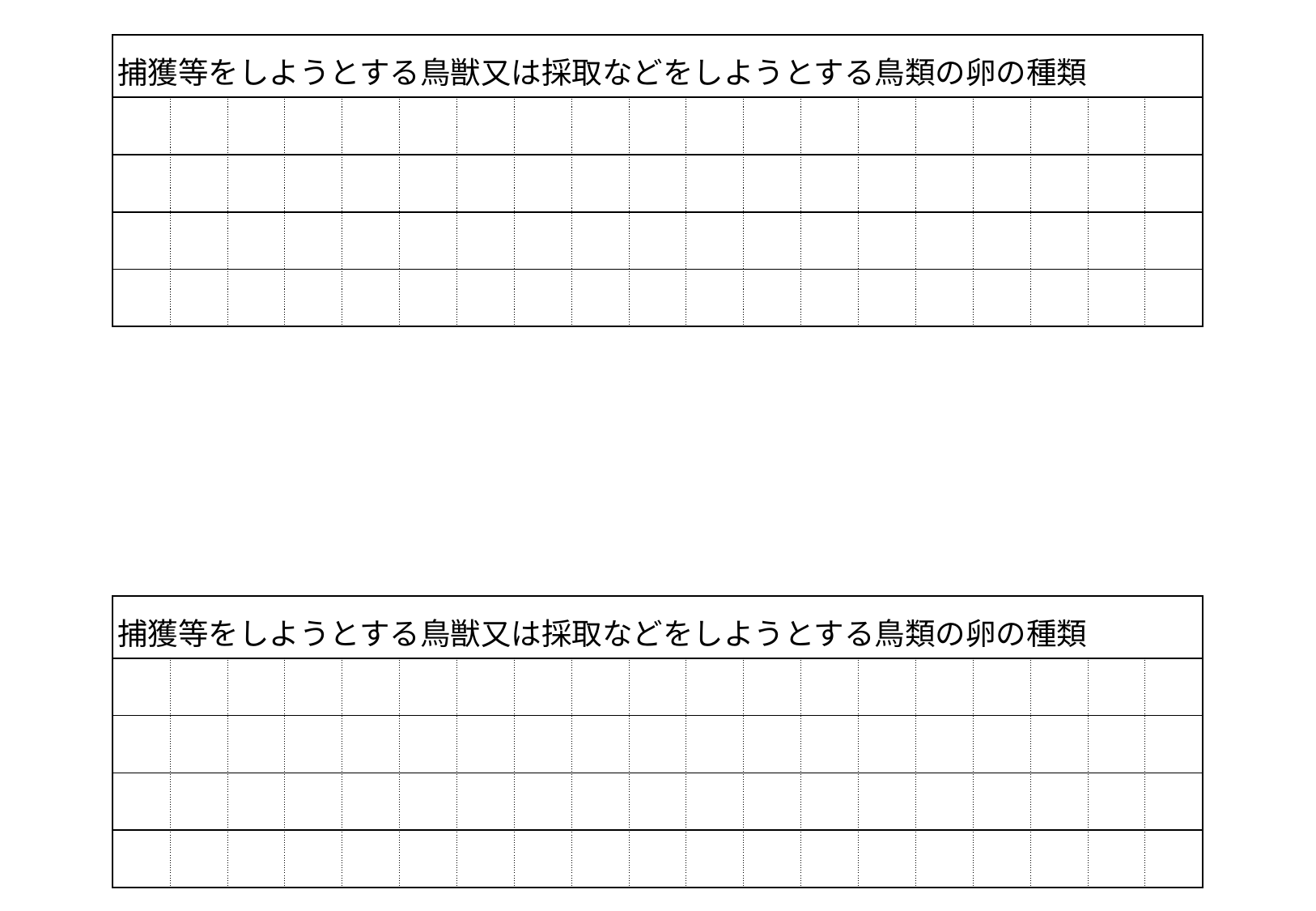

| 捕獲等をしようとする鳥獣又は採取などをしようとする鳥類の卵の種類 |  |  |  |  |  |  |  |  |  |  |  |  |  |  |  |  |  |  |
| --- | --- | --- | --- | --- | --- | --- | --- | --- | --- | --- | --- | --- | --- | --- | --- | --- | --- | --- |
|  |  |  |  |  |  |  |  |  |  |  |  |  |  |  |  |  |  |  |
|  |  |  |  |  |  |  |  |  |  |  |  |  |  |  |  |  |  |  |
|  |  |  |  |  |  |  |  |  |  |  |  |  |  |  |  |  |  |  |
|  |  |  |  |  |  |  |  |  |  |  |  |  |  |  |  |  |  |  |

| 捕獲等をしようとする鳥獣又は採取などをしようとする鳥類の卵の種類 |  |  |  |  |  |  |  |  |  |  |  |  |  |  |  |  |  |  |
| --- | --- | --- | --- | --- | --- | --- | --- | --- | --- | --- | --- | --- | --- | --- | --- | --- | --- | --- |
|  |  |  |  |  |  |  |  |  |  |  |  |  |  |  |  |  |  |  |
|  |  |  |  |  |  |  |  |  |  |  |  |  |  |  |  |  |  |  |
|  |  |  |  |  |  |  |  |  |  |  |  |  |  |  |  |  |  |  |
|  |  |  |  |  |  |  |  |  |  |  |  |  |  |  |  |  |  |  |